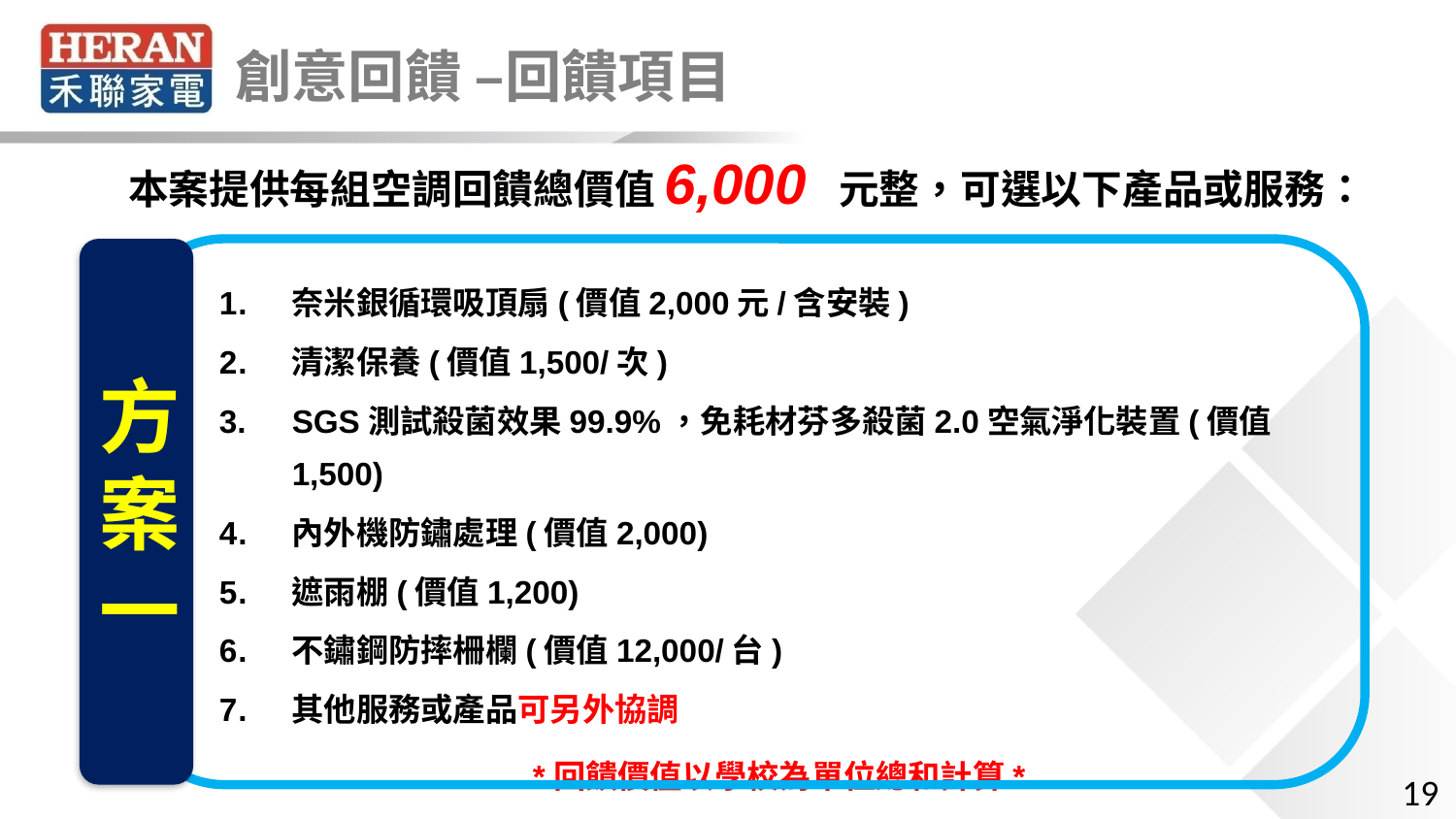

創意回饋 –回饋項目
本案提供每組空調回饋總價值6,000  元整，可選以下產品或服務：
方
案
一

奈米銀循環吸頂扇(價值2,000元/含安裝)
清潔保養(價值1,500/次)
SGS測試殺菌效果99.9%，免耗材芬多殺菌2.0空氣淨化裝置(價值1,500)
內外機防鏽處理(價值2,000)
遮雨棚(價值1,200)
不鏽鋼防摔柵欄(價值12,000/台)
其他服務或產品可另外協調
*回饋價值以學校為單位總和計算*
19